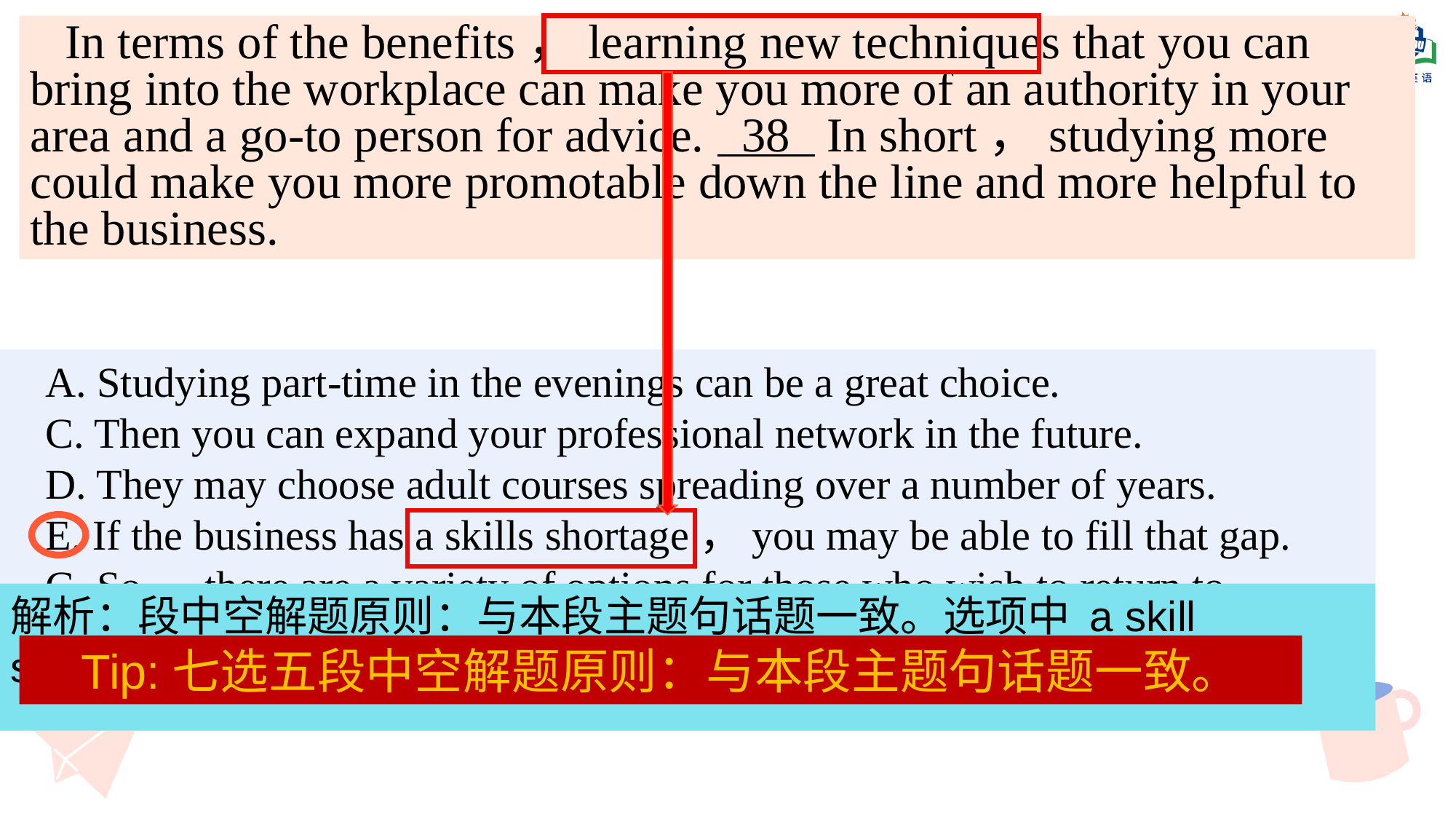

In terms of the benefits，learning new techniques that you can bring into the workplace can make you more of an authority in your area and a go-to person for advice.   38   In short，studying more could make you more promotable down the line and more helpful to the business.

A. Studying part-time in the evenings can be a great choice.
C. Then you can expand your professional network in the future.
D. They may choose adult courses spreading over a number of years.
E. If the business has a skills shortage，you may be able to fill that gap.
G. So，there are a variety of options for those who wish to return to studying.

解析：段中空解题原则：与本段主题句话题一致。选项中 a skill shortage与首巨learning new techniques话题一致。故E项正确。

Tip:七选五段中空解题原则：与本段主题句话题一致。